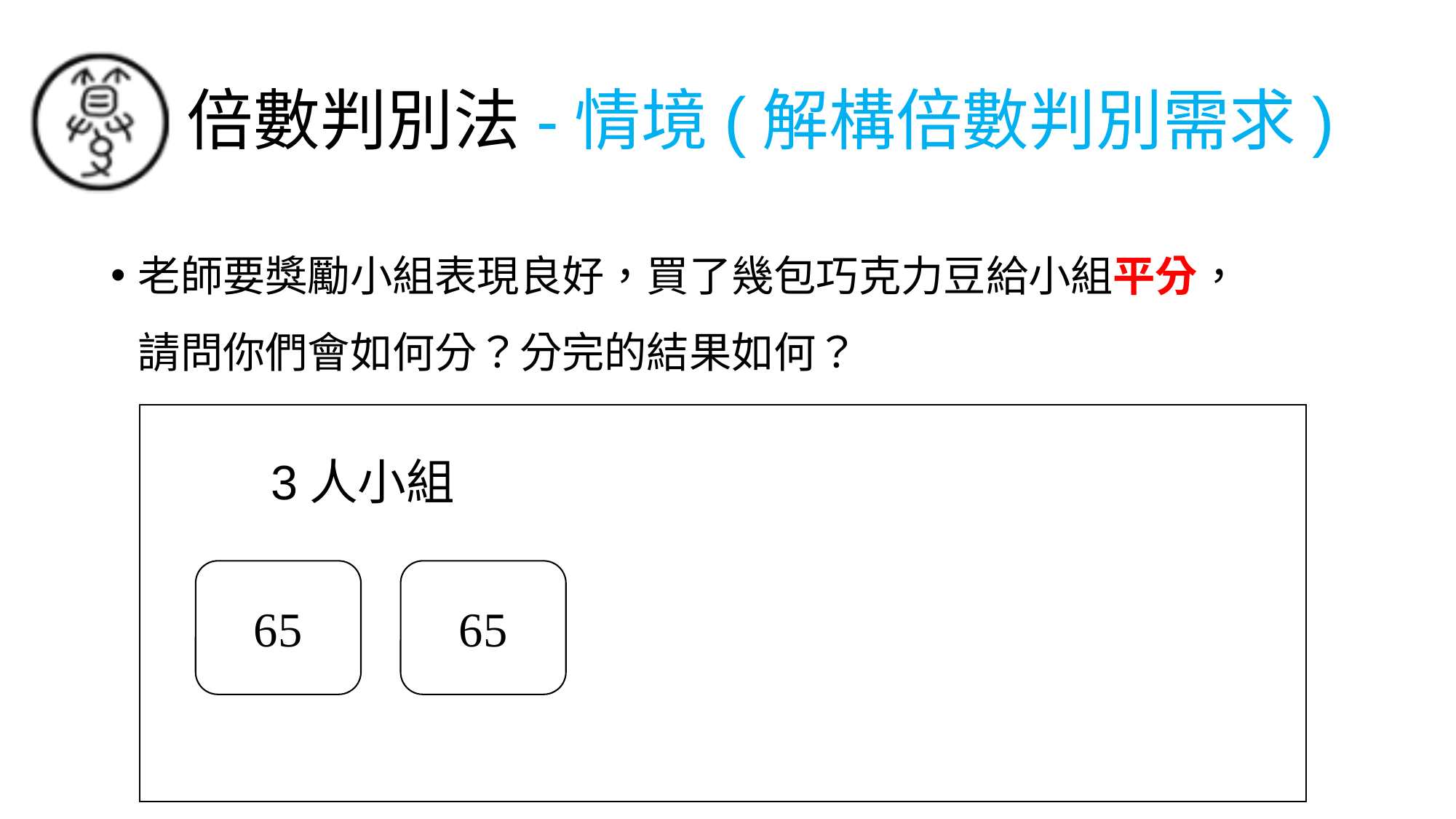

# 倍數判別法-情境(解構倍數判別需求)
老師要獎勵小組表現良好，買了幾包巧克力豆給小組平分，
請問你們會如何分？分完的結果如何？

3人小組
65
65